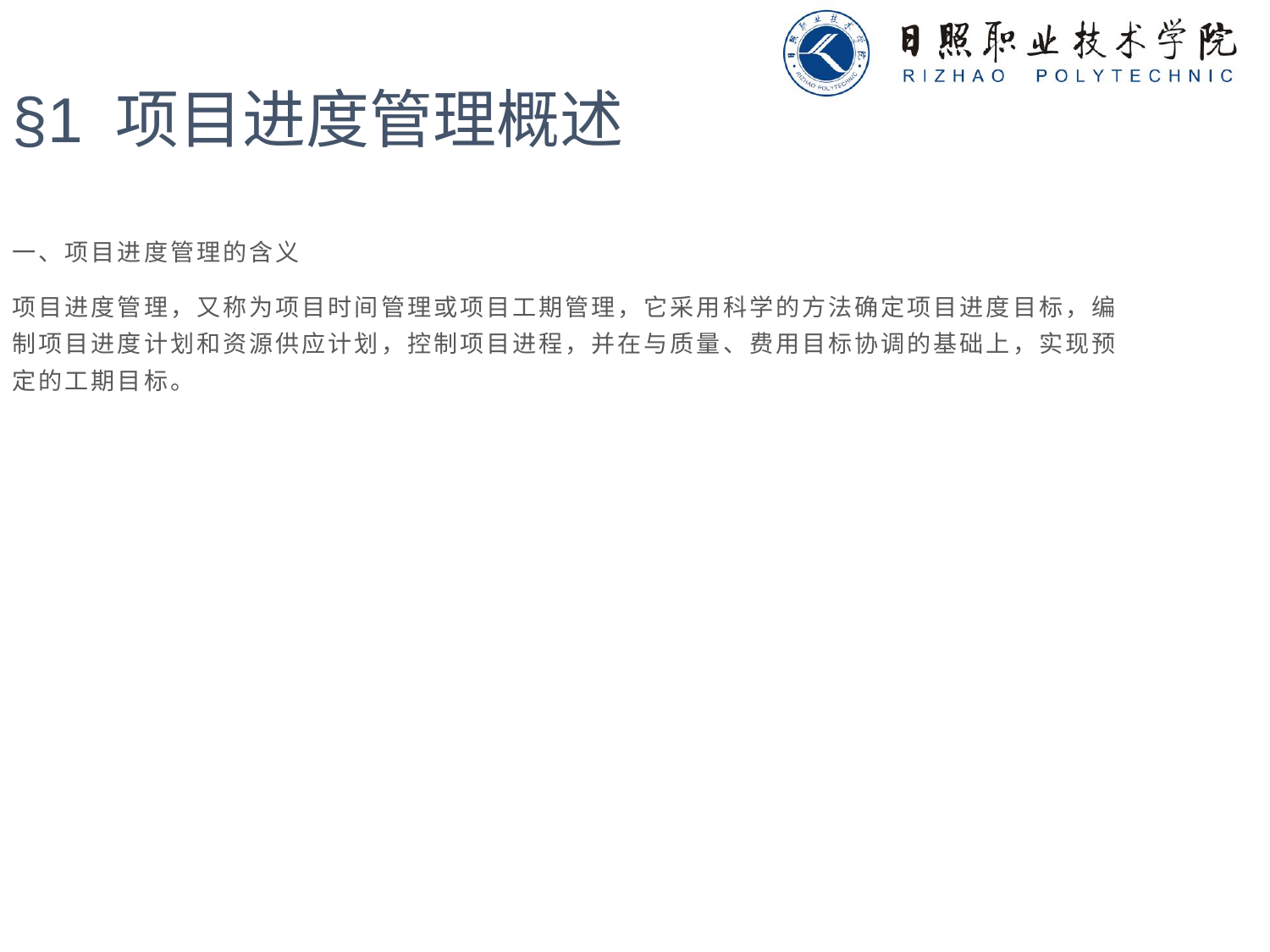

§1 项目进度管理概述
一、项目进度管理的含义
项目进度管理，又称为项目时间管理或项目工期管理，它采用科学的方法确定项目进度目标，编制项目进度计划和资源供应计划，控制项目进程，并在与质量、费用目标协调的基础上，实现预定的工期目标。